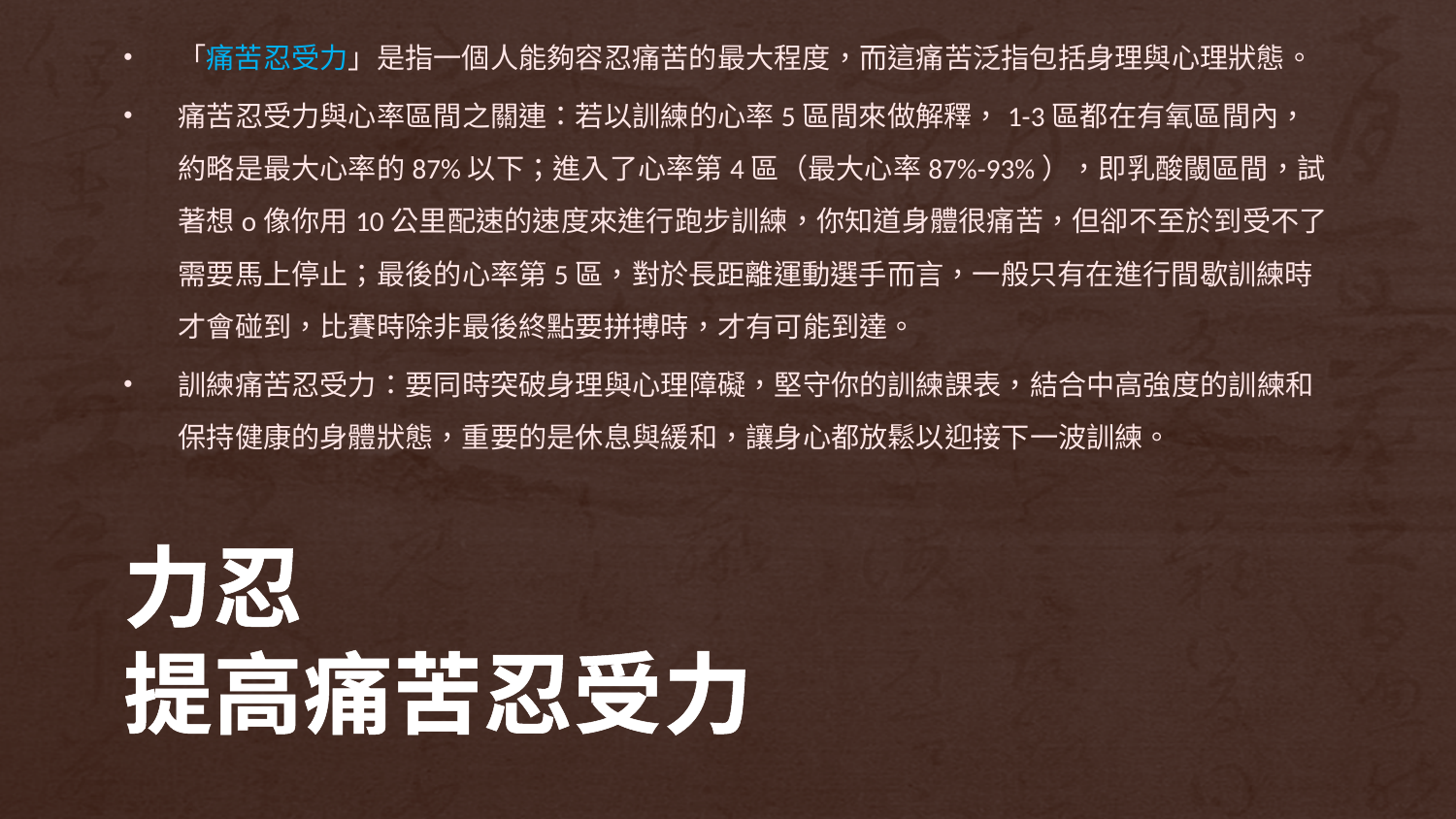

「痛苦忍受力」是指一個人能夠容忍痛苦的最大程度，而這痛苦泛指包括身理與心理狀態。
痛苦忍受力與心率區間之關連：若以訓練的心率5區間來做解釋，1-3區都在有氧區間內，約略是最大心率的87%以下；進入了心率第4區（最大心率87%-93%），即乳酸閾區間，試著想o像你用10公里配速的速度來進行跑步訓練，你知道身體很痛苦，但卻不至於到受不了需要馬上停止；最後的心率第5區，對於長距離運動選手而言，一般只有在進行間歇訓練時才會碰到，比賽時除非最後終點要拼搏時，才有可能到達。
訓練痛苦忍受力：要同時突破身理與心理障礙，堅守你的訓練課表，結合中高強度的訓練和保持健康的身體狀態，重要的是休息與緩和，讓身心都放鬆以迎接下一波訓練。
# 力忍 提高痛苦忍受力